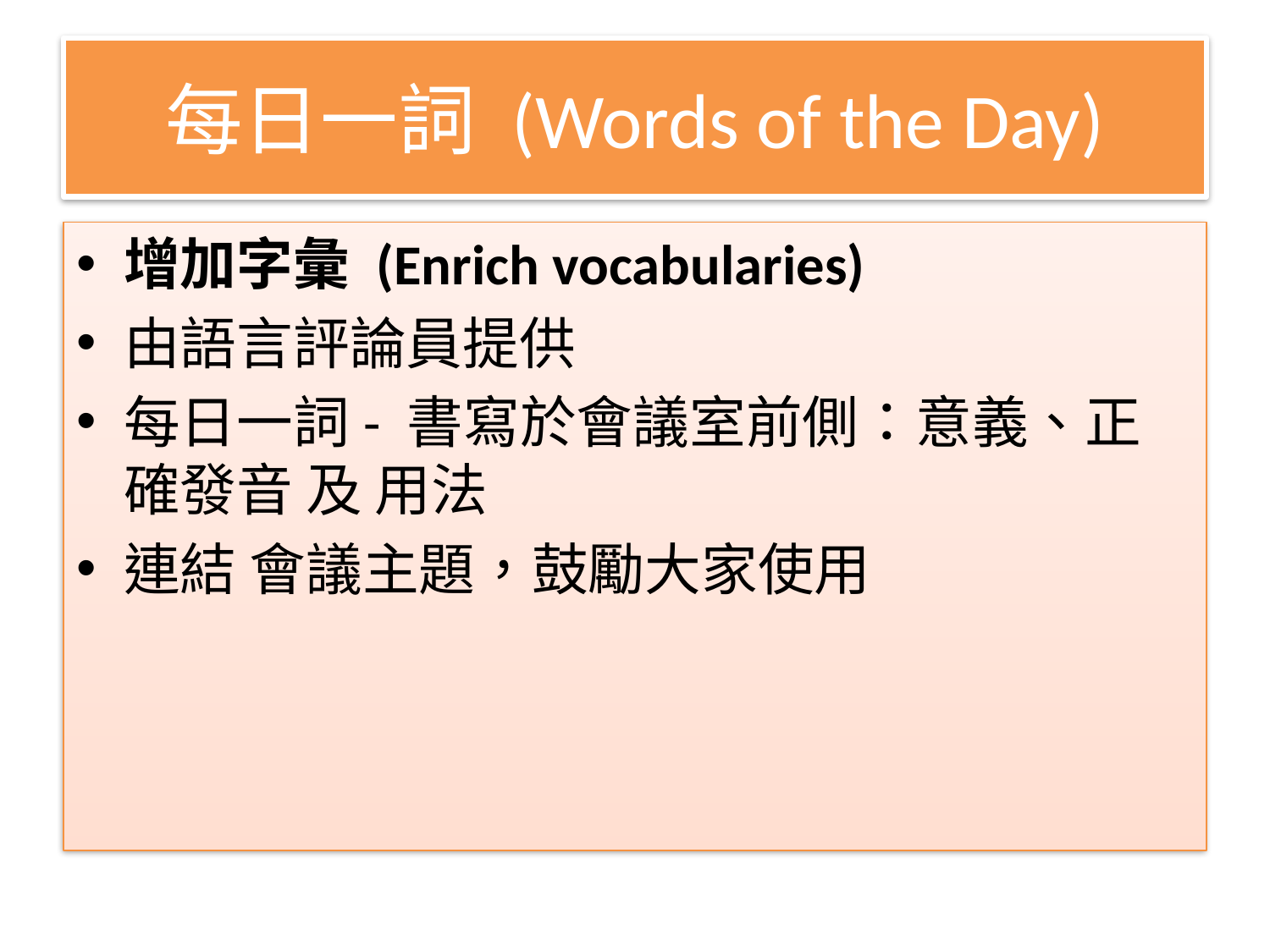

# 每日一詞 (Words of the Day)
增加字彙 (Enrich vocabularies)
由語言評論員提供
每日一詞- 書寫於會議室前側：意義、正確發音 及 用法
連結 會議主題，鼓勵大家使用